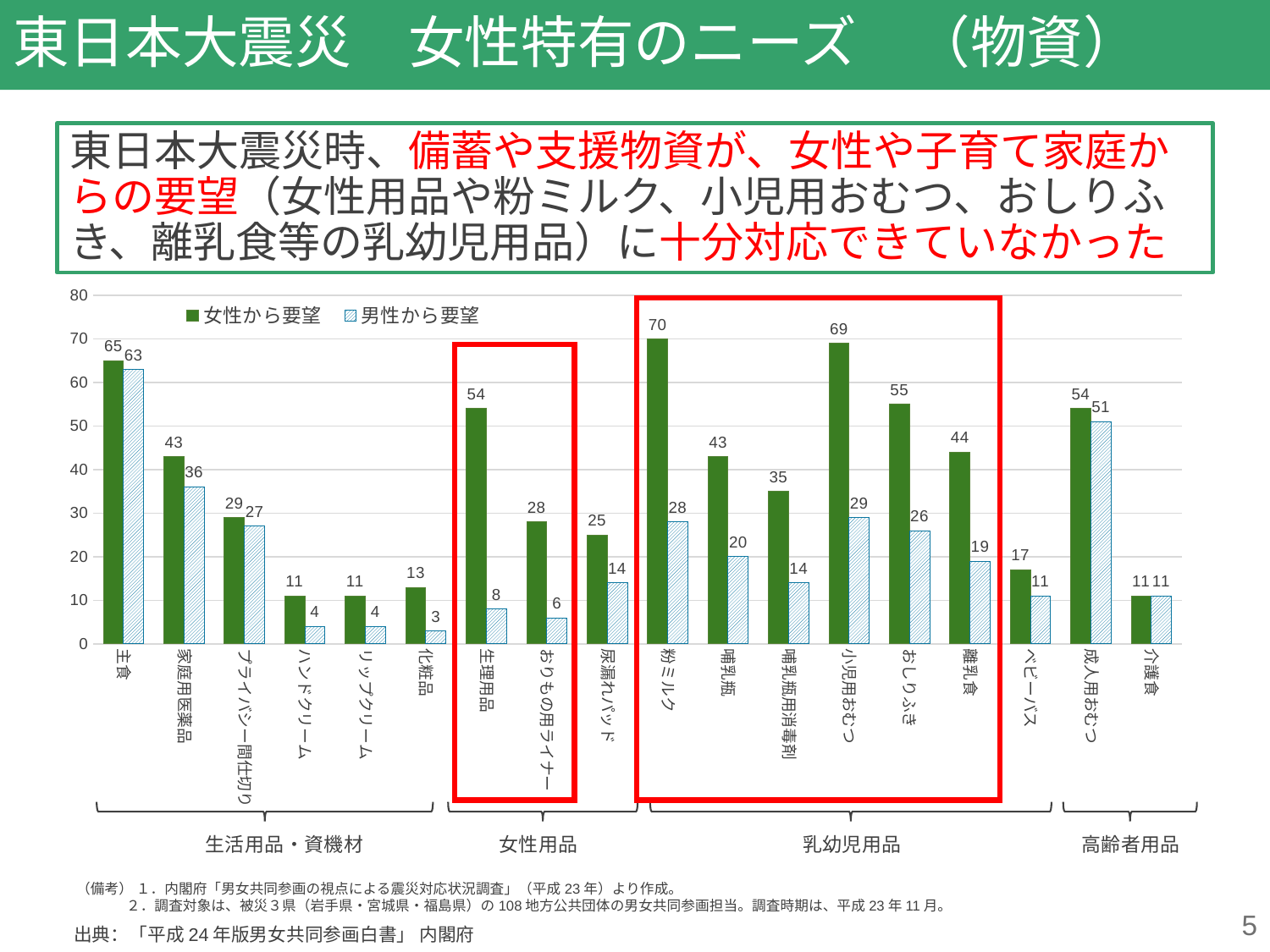

# 東日本大震災　女性特有のニーズ　（物資）
東日本大震災時、備蓄や支援物資が、女性や子育て家庭からの要望（女性用品や粉ミルク、小児用おむつ、おしりふき、離乳食等の乳幼児用品）に十分対応できていなかった

### Chart

| Category | 女性から要望 | 男性から要望 |
|---|---|---|
| 主食 | 65.0 | 63.0 |
| 家庭用医薬品 | 43.0 | 36.0 |
| プライバシー間仕切り | 29.0 | 27.0 |
| ハンドクリーム | 11.0 | 4.0 |
| リップクリーム | 11.0 | 4.0 |
| 化粧品 | 13.0 | 3.0 |
| 生理用品 | 54.0 | 8.0 |
| おりもの用ライナー | 28.0 | 6.0 |
| 尿漏れパッド | 25.0 | 14.0 |
| 粉ミルク | 70.0 | 28.0 |
| 哺乳瓶 | 43.0 | 20.0 |
| 哺乳瓶用消毒剤 | 35.0 | 14.0 |
| 小児用おむつ | 69.0 | 29.0 |
| おしりふき | 55.0 | 26.0 |
| 離乳食 | 44.0 | 19.0 |
| ベビーバス | 17.0 | 11.0 |
| 成人用おむつ | 54.0 | 51.0 |
| 介護食 | 11.0 | 11.0 |

（備考） １．内閣府「男女共同参画の視点による震災対応状況調査」（平成23年）より作成。
２．調査対象は、被災３県（岩手県・宮城県・福島県）の108地方公共団体の男女共同参画担当。調査時期は、平成23年11月。
5
出典：「平成24年版男女共同参画白書」 内閣府